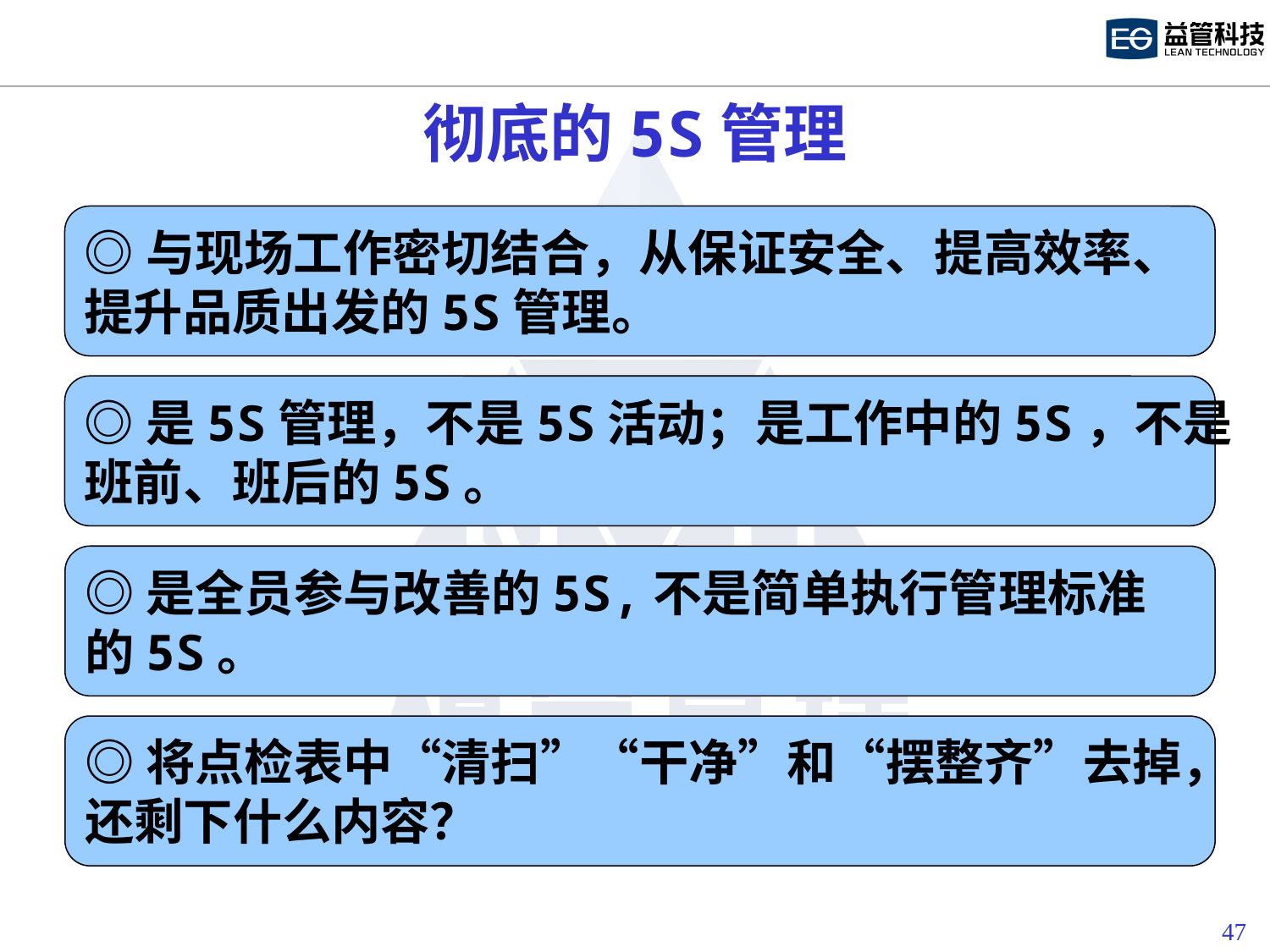

# 彻底的5S管理
◎与现场工作密切结合，从保证安全、提高效率、
提升品质出发的5S管理。
◎是5S管理，不是5S活动；是工作中的5S，不是
班前、班后的5S。
◎是全员参与改善的5S,不是简单执行管理标准
的5S。
◎将点检表中“清扫”“干净”和“摆整齐”去掉，
还剩下什么内容？